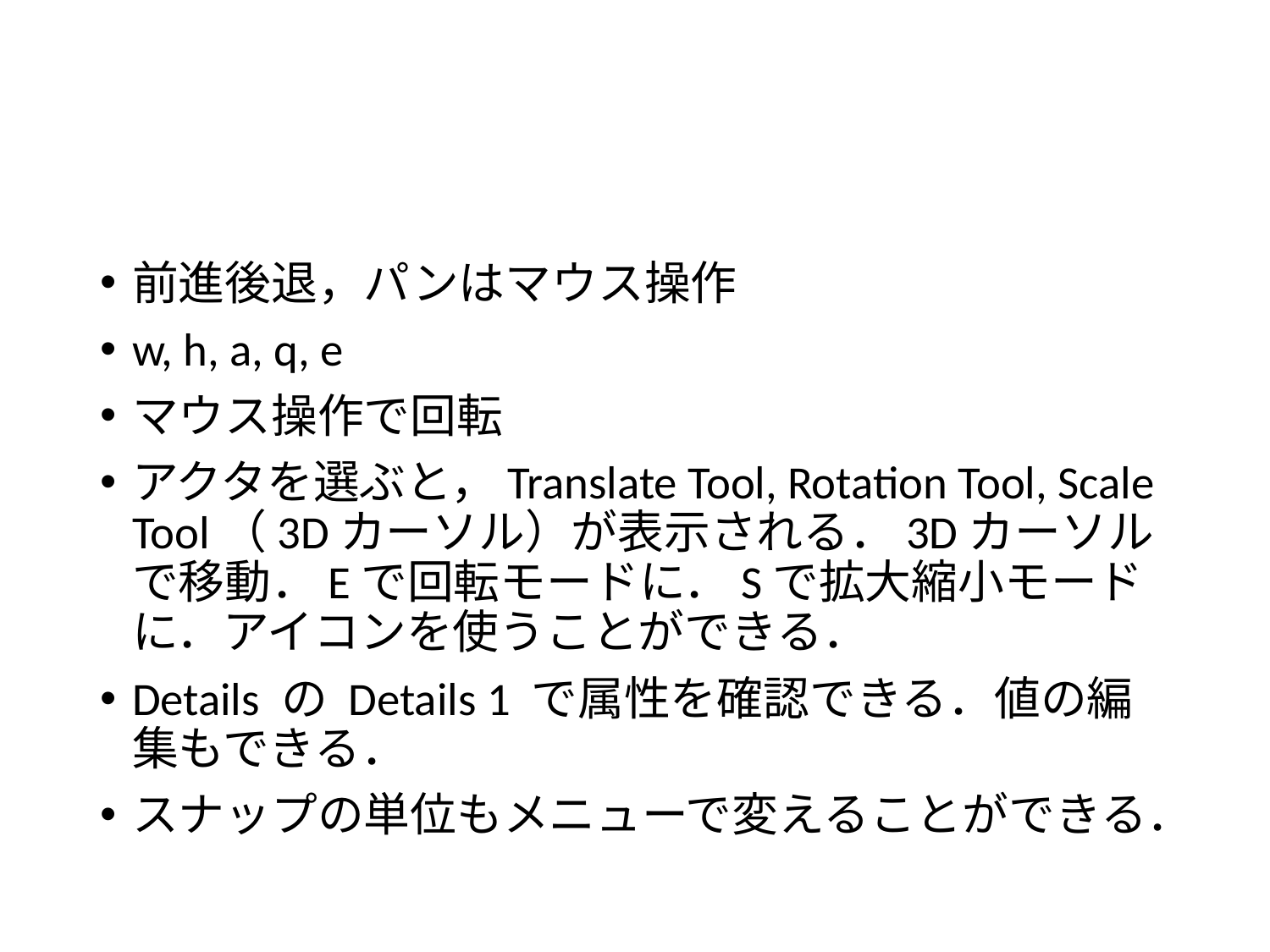

#
前進後退，パンはマウス操作
w, h, a, q, e
マウス操作で回転
アクタを選ぶと，Translate Tool, Rotation Tool, Scale Tool（3Dカーソル）が表示される．3Dカーソルで移動．Eで回転モードに．Sで拡大縮小モードに．アイコンを使うことができる．
Details の Details 1 で属性を確認できる．値の編集もできる．
スナップの単位もメニューで変えることができる．